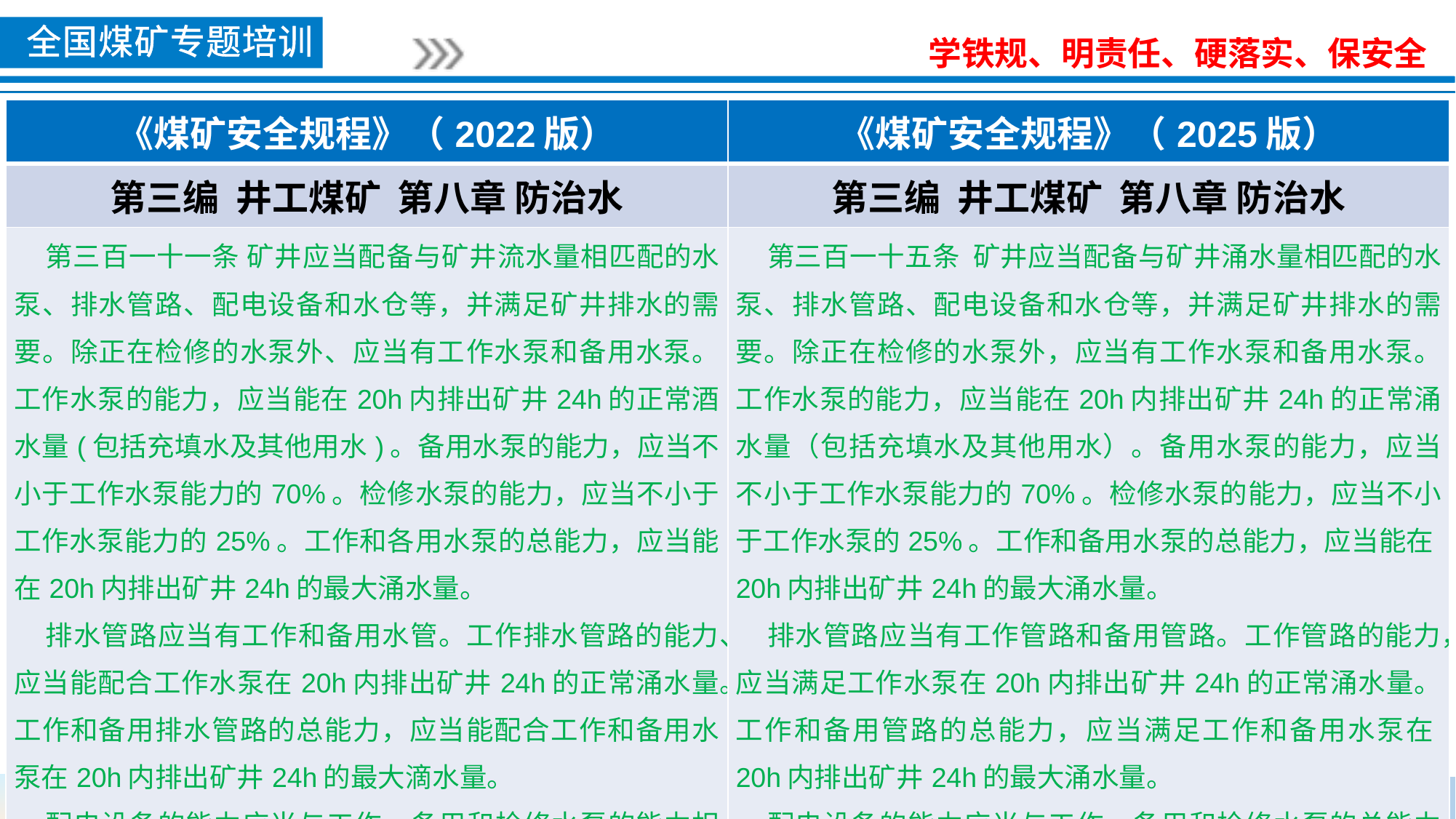

| 《煤矿安全规程》（2022版） | 《煤矿安全规程》（2025版） |
| --- | --- |
| 第三编 井工煤矿 第八章 防治水 | 第三编 井工煤矿 第八章 防治水 |
| 第三百一十一条 矿井应当配备与矿井流水量相匹配的水泵、排水管路、配电设备和水仓等，并满足矿井排水的需要。除正在检修的水泵外、应当有工作水泵和备用水泵。工作水泵的能力，应当能在20h内排出矿井24h的正常酒水量(包括充填水及其他用水)。备用水泵的能力，应当不小于工作水泵能力的70%。检修水泵的能力，应当不小于工作水泵能力的25%。工作和各用水泵的总能力，应当能在20h内排出矿井24h的最大涌水量。 排水管路应当有工作和备用水管。工作排水管路的能力、应当能配合工作水泵在20h内排出矿井24h的正常涌水量。工作和备用排水管路的总能力，应当能配合工作和备用水泵在20h内排出矿井24h的最大滴水量。 配电设备的能力应当与工作、备用和检修水泵的能力相匹配、能够保证全部水泵同时运转。 | 第三百一十五条 矿井应当配备与矿井涌水量相匹配的水泵、排水管路、配电设备和水仓等，并满足矿井排水的需要。除正在检修的水泵外，应当有工作水泵和备用水泵。工作水泵的能力，应当能在20h内排出矿井24h的正常涌水量（包括充填水及其他用水）。备用水泵的能力，应当不小于工作水泵能力的70%。检修水泵的能力，应当不小于工作水泵的25%。工作和备用水泵的总能力，应当能在20h内排出矿井24h的最大涌水量。 排水管路应当有工作管路和备用管路。工作管路的能力，应当满足工作水泵在20h内排出矿井24h的正常涌水量。工作和备用管路的总能力，应当满足工作和备用水泵在20h内排出矿井24h的最大涌水量。 配电设备的能力应当与工作、备用和检修水泵的总能力相匹配，能够保证全部水泵同时运转。 |